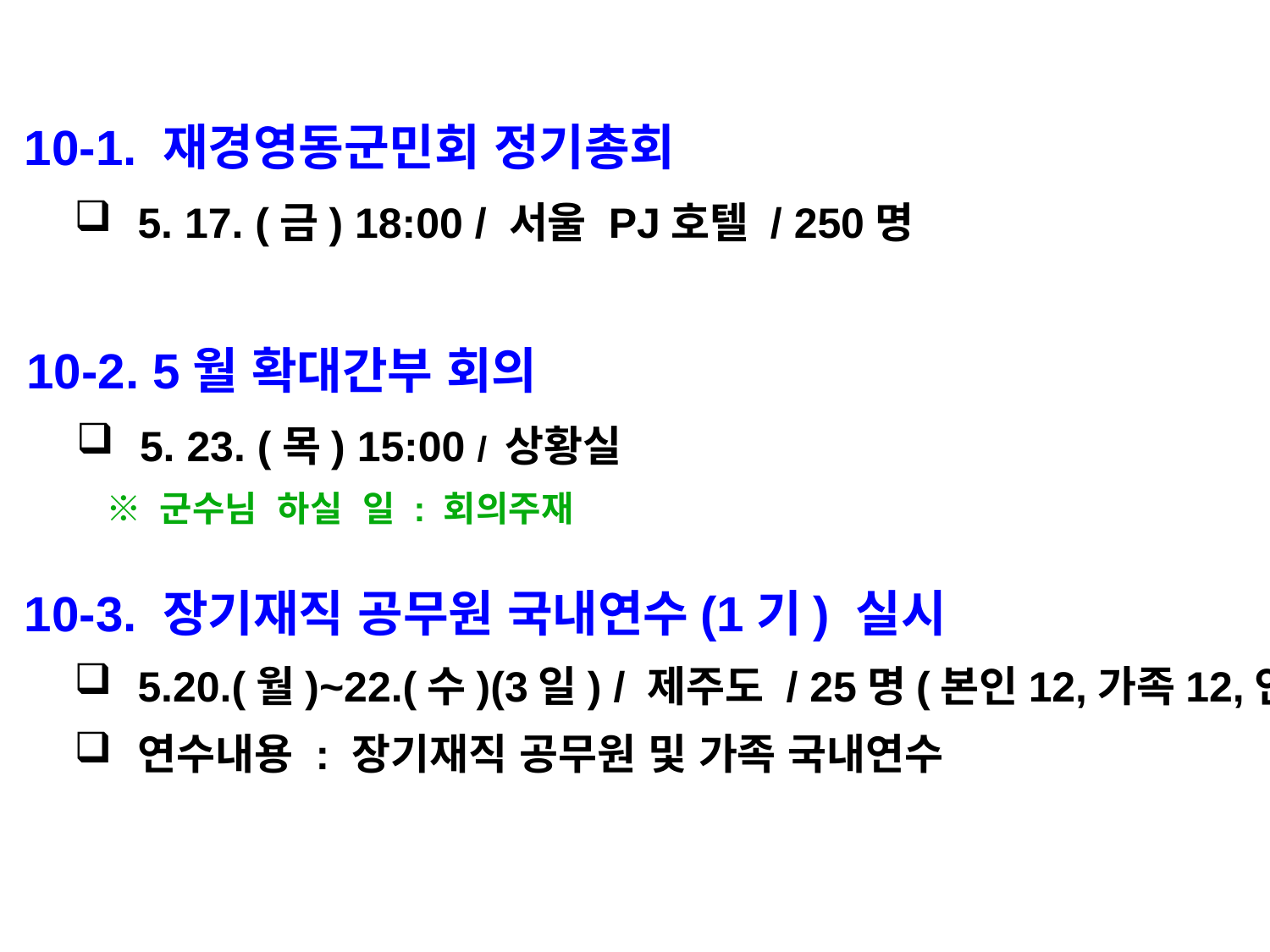

10-1. 재경영동군민회 정기총회
5. 17. (금) 18:00 / 서울 PJ호텔 / 250명

 10-2. 5월 확대간부 회의
5. 23. (목) 15:00 / 상황실
   ※ 군수님  하실  일 : 회의주재
 10-3. 장기재직 공무원 국내연수(1기) 실시
5.20.(월)~22.(수)(3일) / 제주도 / 25명(본인12,가족12,인솔1)
연수내용 : 장기재직 공무원 및 가족 국내연수